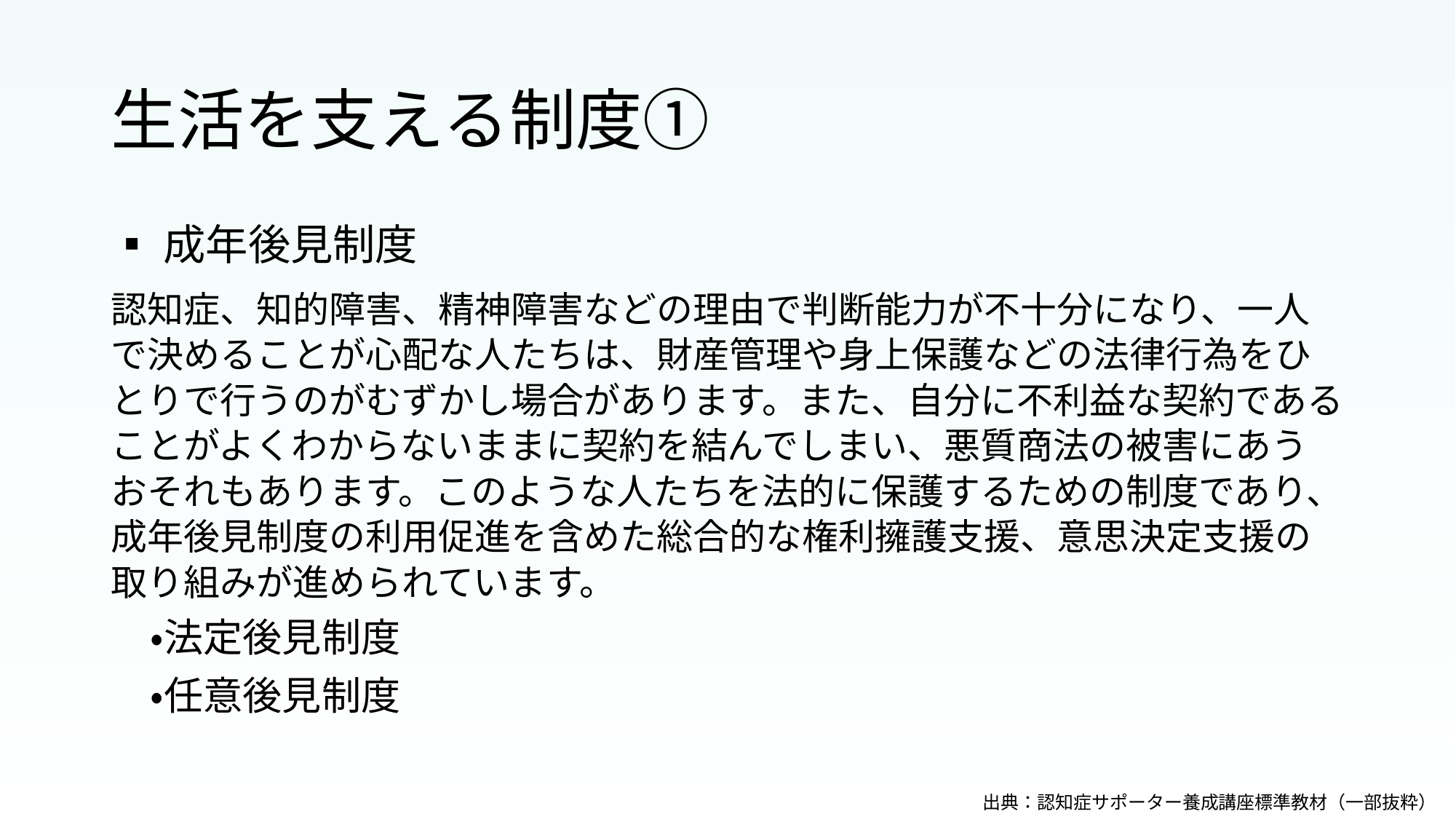

# 生活を支える制度①
▪成年後見制度
認知症、知的障害、精神障害などの理由で判断能力が不十分になり、一人で決めることが心配な人たちは、財産管理や身上保護などの法律行為をひとりで行うのがむずかし場合があります。また、自分に不利益な契約であることがよくわからないままに契約を結んでしまい、悪質商法の被害にあうおそれもあります。このような人たちを法的に保護するための制度であり、成年後見制度の利用促進を含めた総合的な権利擁護支援、意思決定支援の取り組みが進められています。
　・法定後見制度
　・任意後見制度
出典：認知症サポーター養成講座標準教材（一部抜粋）